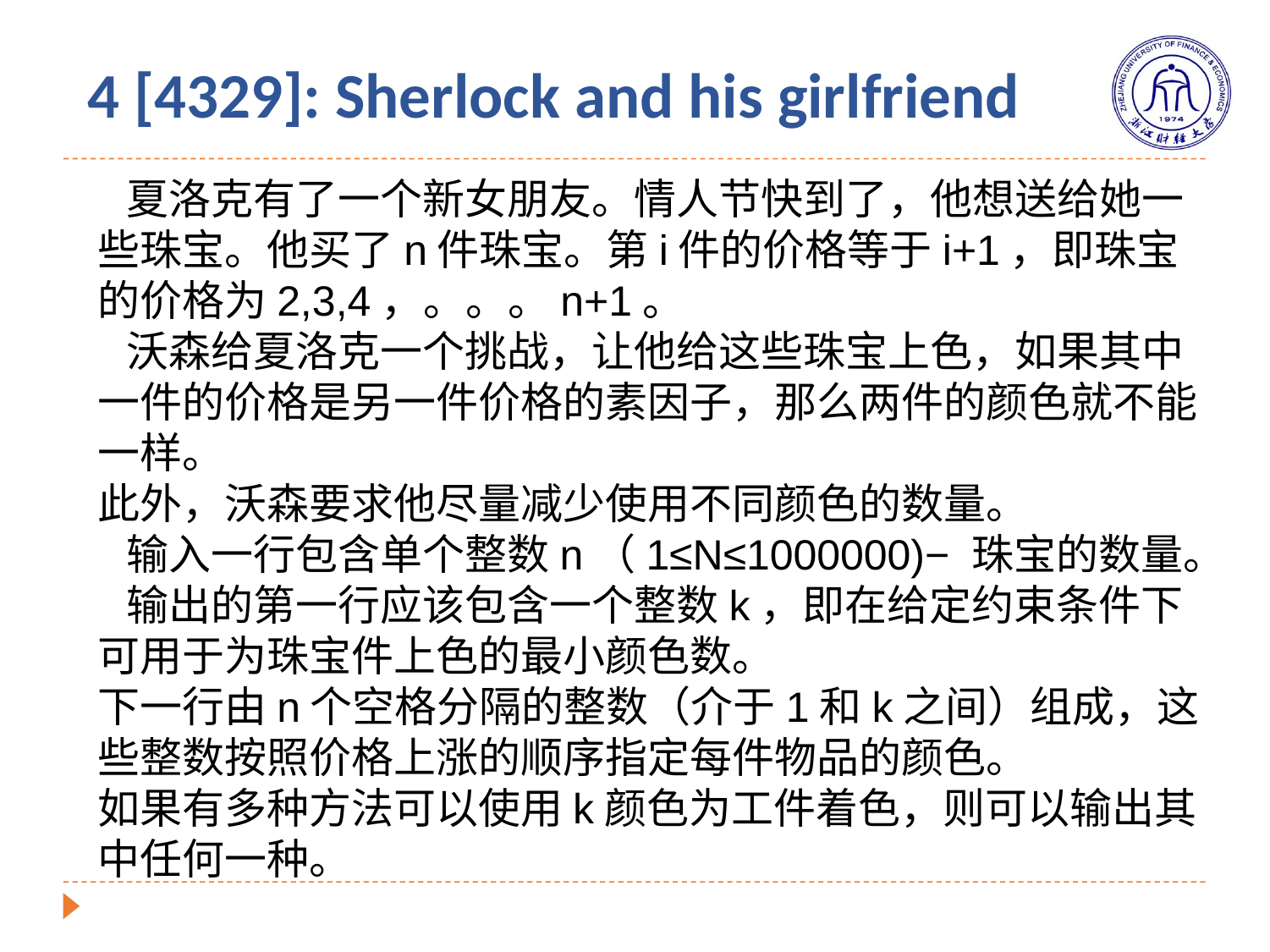

36
# 4 [4329]: Sherlock and his girlfriend
  夏洛克有了一个新女朋友。情人节快到了，他想送给她一些珠宝。他买了n件珠宝。第i件的价格等于i+1，即珠宝的价格为2,3,4，。。。n+1。
  沃森给夏洛克一个挑战，让他给这些珠宝上色，如果其中一件的价格是另一件价格的素因子，那么两件的颜色就不能一样。
此外，沃森要求他尽量减少使用不同颜色的数量。
  输入一行包含单个整数n（1≤N≤1000000)− 珠宝的数量。
  输出的第一行应该包含一个整数k，即在给定约束条件下可用于为珠宝件上色的最小颜色数。
下一行由n个空格分隔的整数（介于1和k之间）组成，这些整数按照价格上涨的顺序指定每件物品的颜色。
如果有多种方法可以使用k颜色为工件着色，则可以输出其中任何一种。